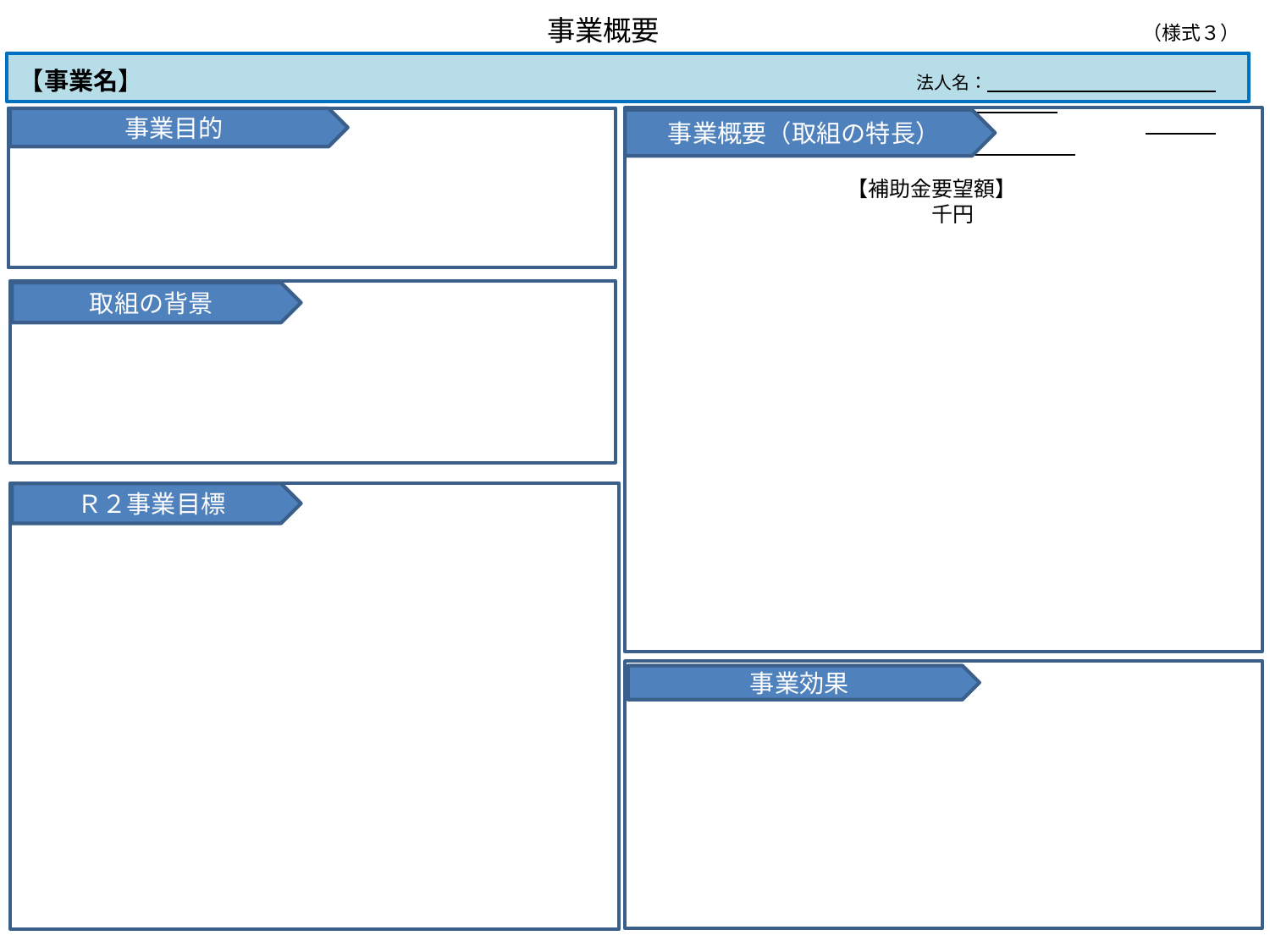

事業概要
（様式３）
【事業名】
法人名：

事業目的
事業概要（取組の特長）
【補助金要望額】　　　　　　　　　　　　　　千円

取組の背景

Ｒ２事業目標

事業効果